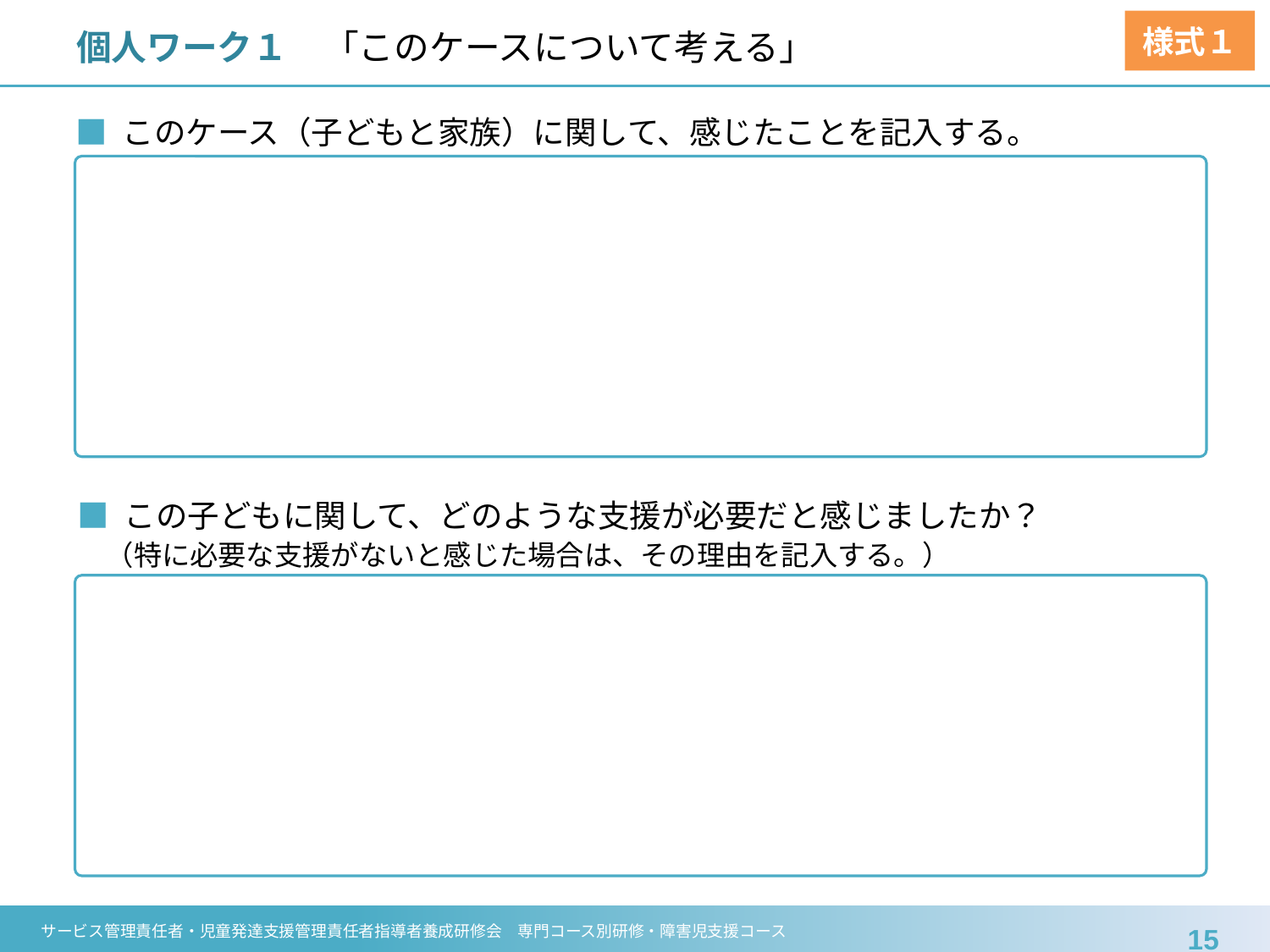

様式１
# 個人ワーク１　「このケースについて考える」
■ このケース（子どもと家族）に関して、感じたことを記入する。

■ この子どもに関して、どのような支援が必要だと感じましたか？
　（特に必要な支援がないと感じた場合は、その理由を記入する。）